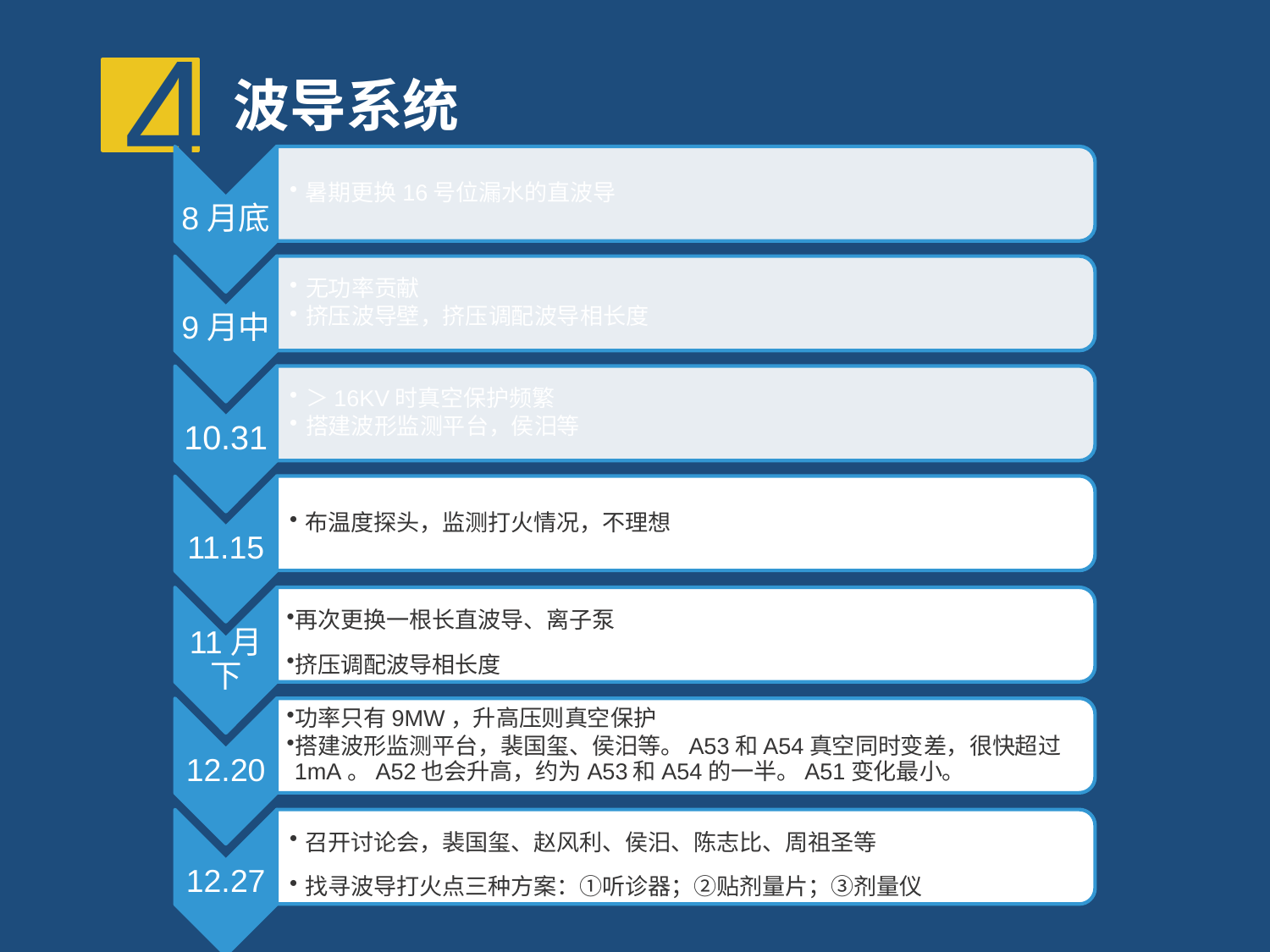

4

波导系统
8月底
暑期更换16号位漏水的直波导
9月中
无功率贡献
挤压波导壁，挤压调配波导相长度
10.31
＞16KV时真空保护频繁
搭建波形监测平台，侯汨等
布温度探头，监测打火情况，不理想
11.15
12.20
功率只有9MW，升高压则真空保护
搭建波形监测平台，裴国玺、侯汨等。A53和A54真空同时变差，很快超过1mA。A52也会升高，约为A53和A54的一半。A51变化最小。
12.27
召开讨论会，裴国玺、赵风利、侯汨、陈志比、周祖圣等
找寻波导打火点三种方案：①听诊器；②贴剂量片；③剂量仪
11月下
再次更换一根长直波导、离子泵
挤压调配波导相长度